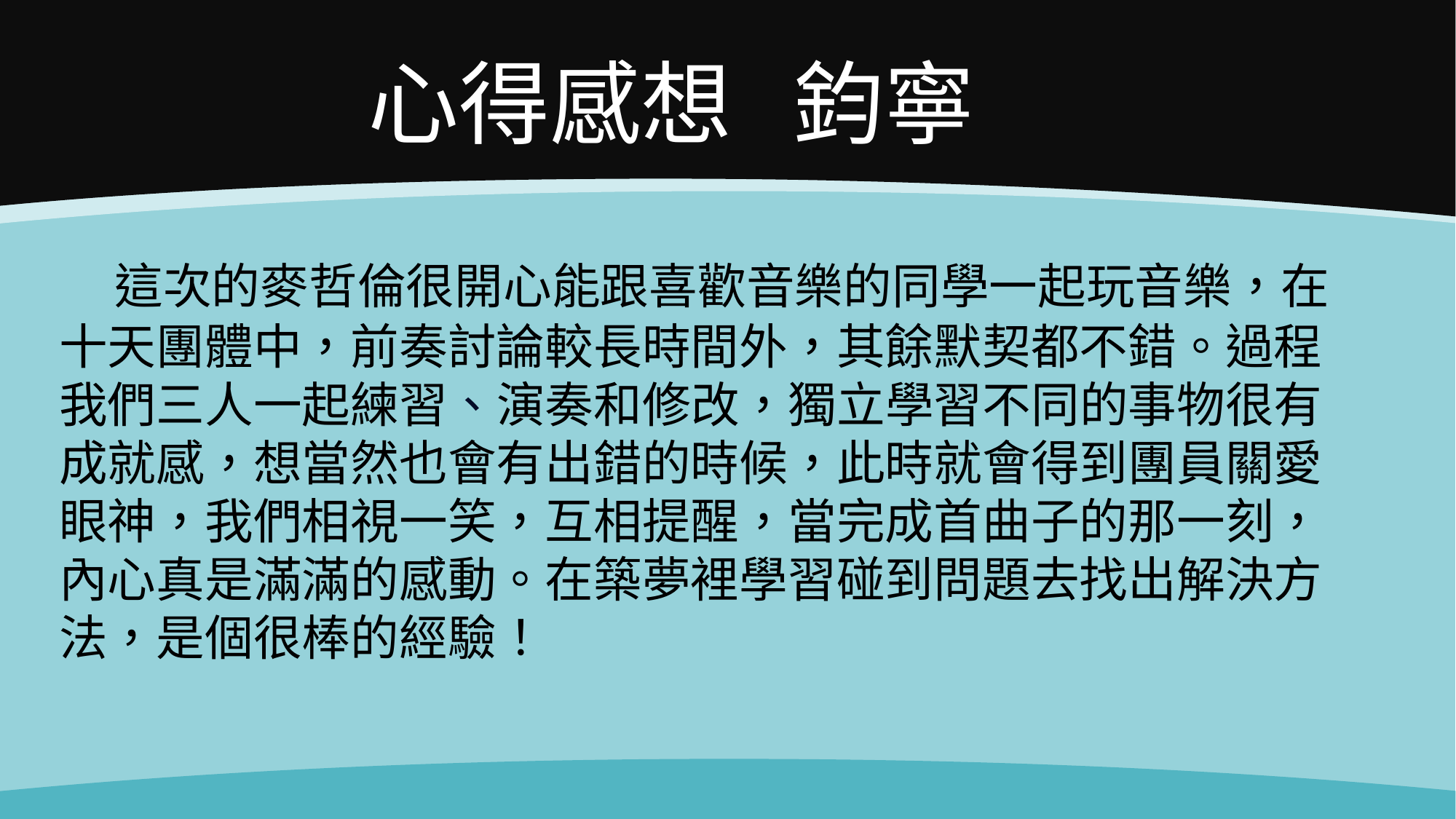

# 心得感想   鈞寧
   這次的麥哲倫很開心能跟喜歡音樂的同學一起玩音樂，在十天團體中，前奏討論較長時間外，其餘默契都不錯。過程我們三人一起練習、演奏和修改，獨立學習不同的事物很有成就感，想當然也會有出錯的時候，此時就會得到團員關愛眼神，我們相視一笑，互相提醒，當完成首曲子的那一刻，內心真是滿滿的感動。在築夢裡學習碰到問題去找出解決方法，是個很棒的經驗！